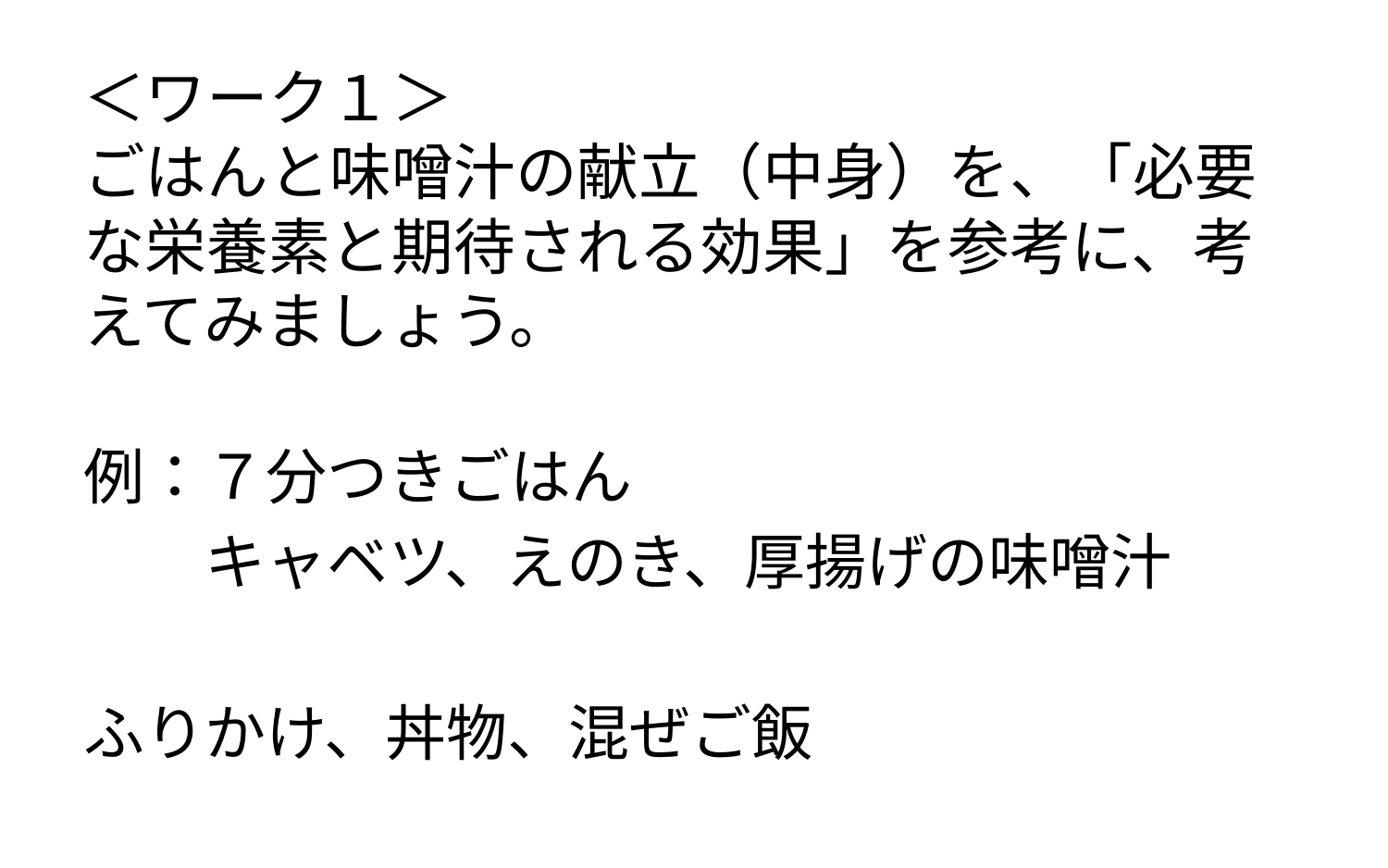

# ＜ワーク１＞ ごはんと味噌汁の献立（中身）を、「必要な栄養素と期待される効果」を参考に、考えてみましょう。
例：７分つきごはん
　　キャベツ、えのき、厚揚げの味噌汁

ふりかけ、丼物、混ぜご飯